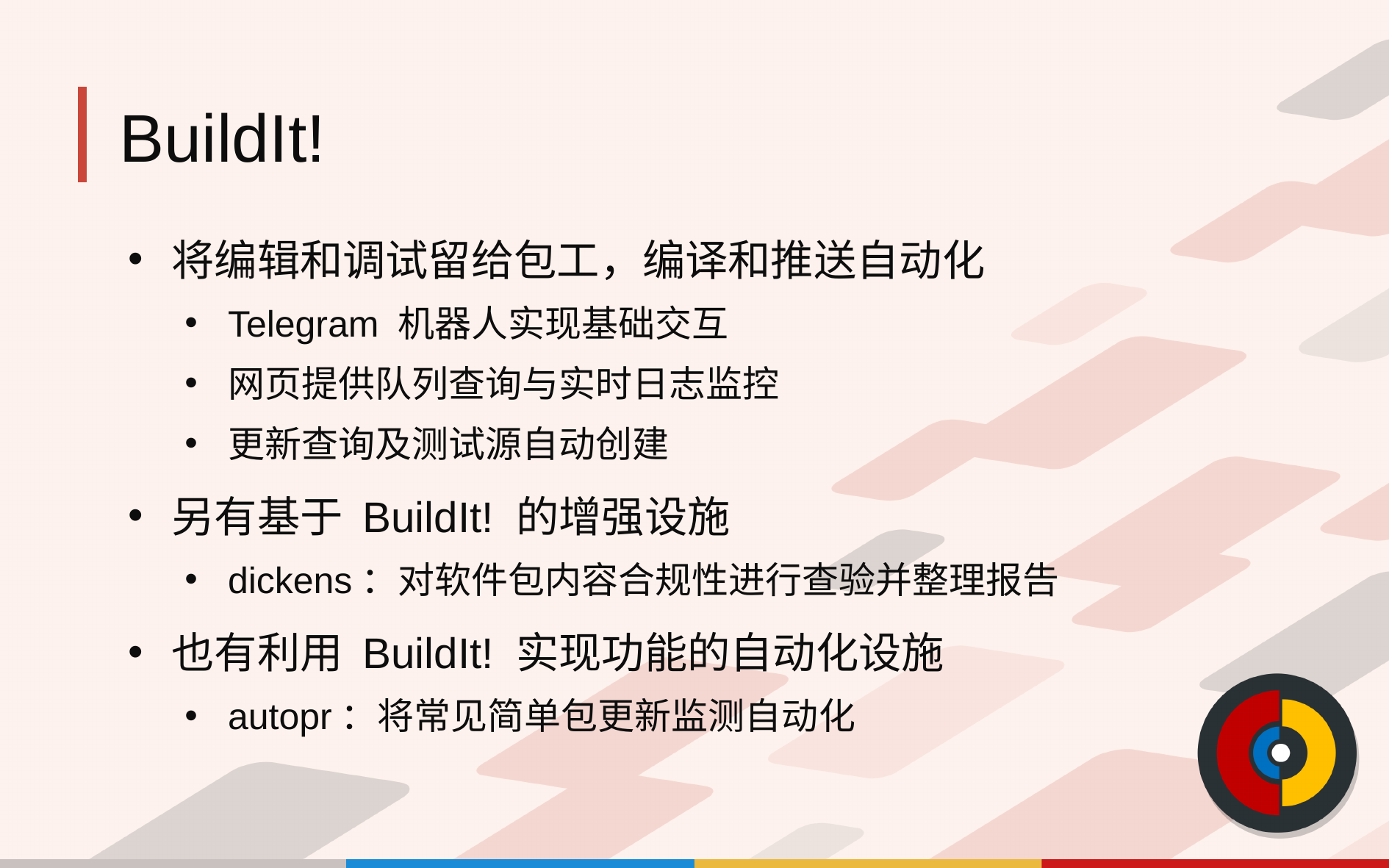

# BuildIt!
将编辑和调试留给包工，编译和推送自动化
Telegram 机器人实现基础交互
网页提供队列查询与实时日志监控
更新查询及测试源自动创建
另有基于 BuildIt! 的增强设施
dickens：对软件包内容合规性进行查验并整理报告
也有利用 BuildIt! 实现功能的自动化设施
autopr：将常见简单包更新监测自动化